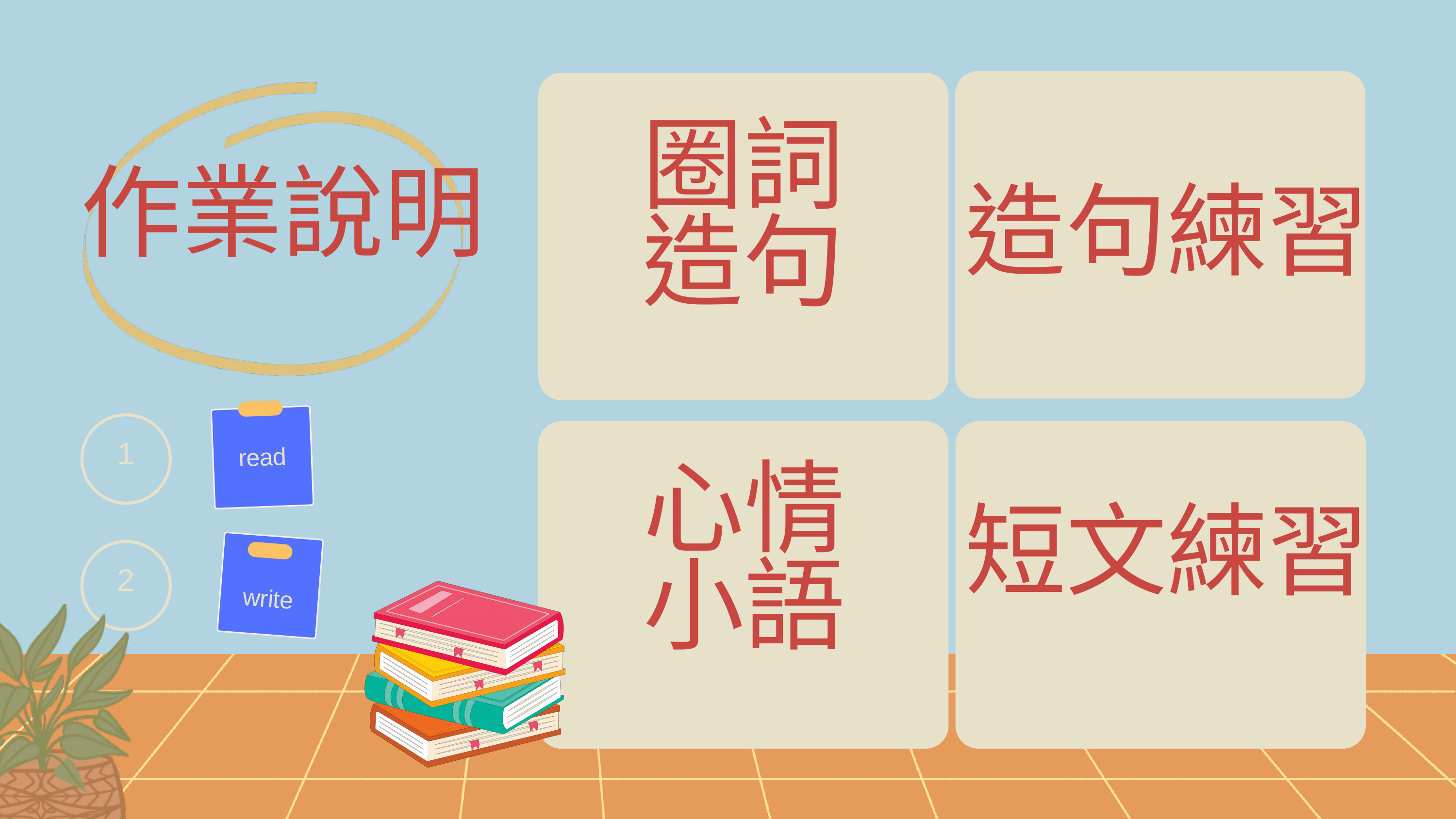

圈詞
造句
作業說明
造句練習

read
1
心情
小語
短文練習

2

write